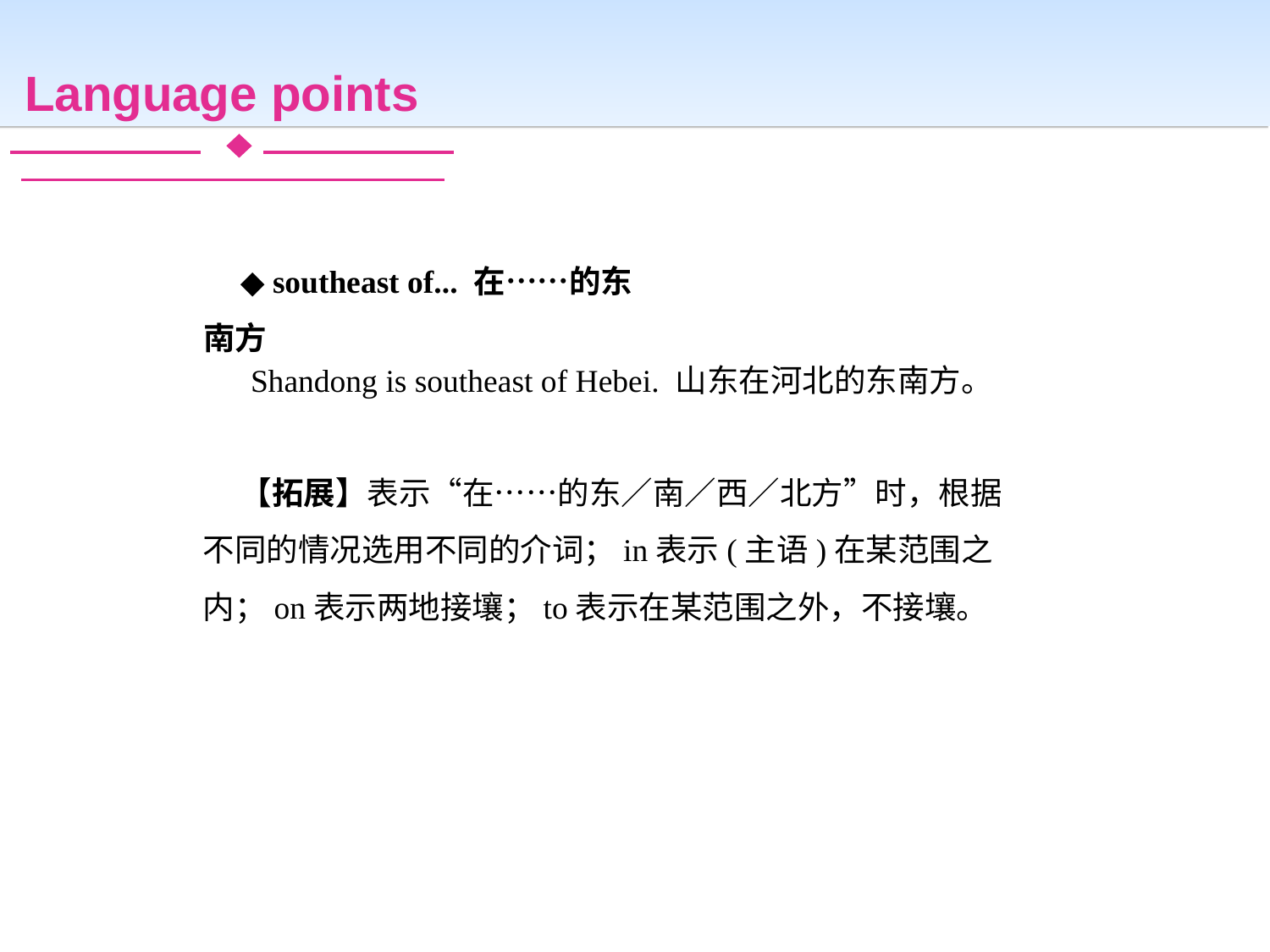

Language points

◆ southeast of... 在……的东南方
Shandong is southeast of Hebei. 山东在河北的东南方。
【拓展】表示“在……的东／南／西／北方”时，根据不同的情况选用不同的介词；in表示(主语)在某范围之内；on表示两地接壤；to表示在某范围之外，不接壤。